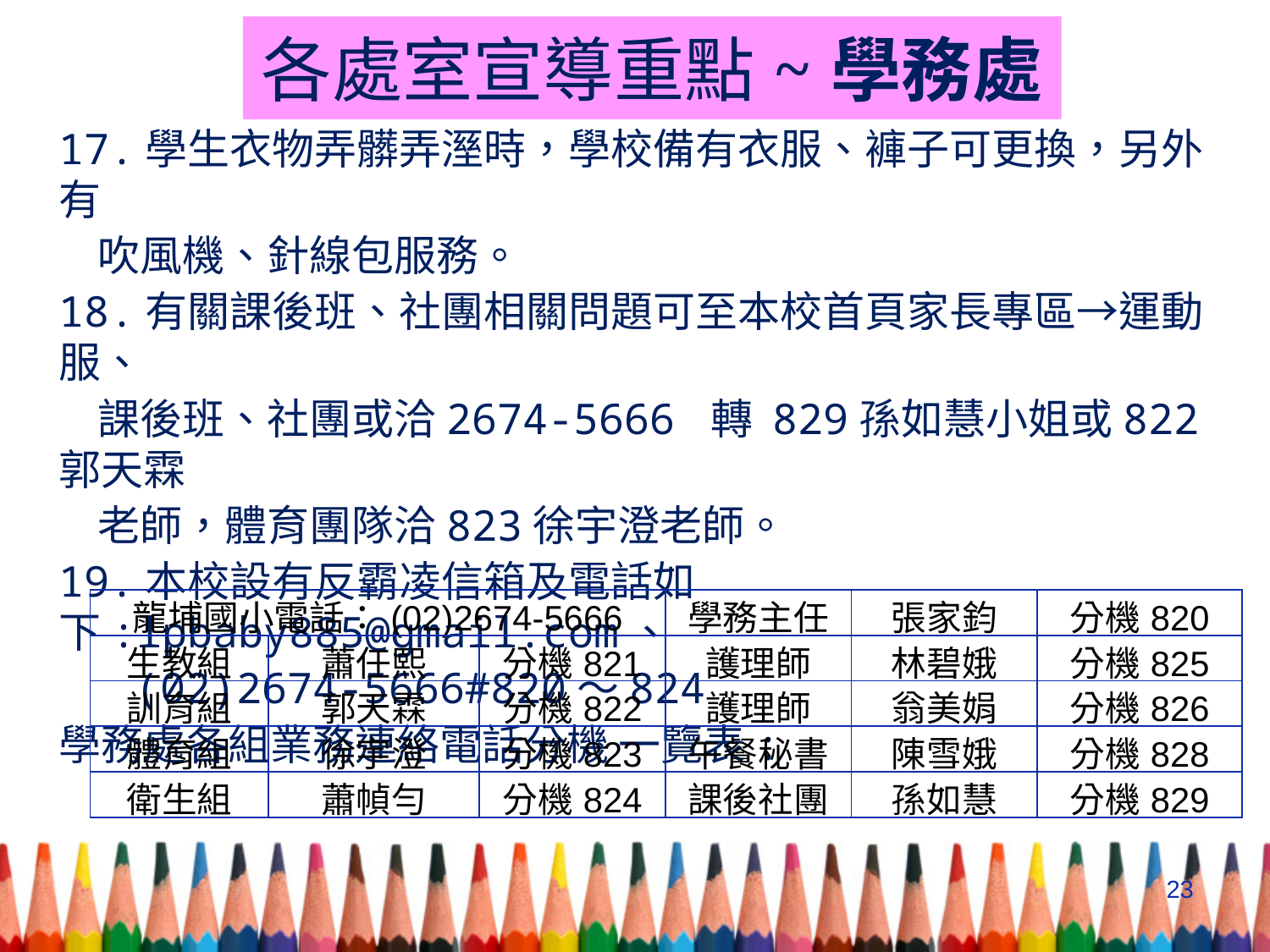

# 各處室宣導重點~學務處
17.學生衣物弄髒弄溼時，學校備有衣服、褲子可更換，另外有
   吹風機、針線包服務。
18.有關課後班、社團相關問題可至本校首頁家長專區→運動服、
   課後班、社團或洽2674-5666 轉 829孫如慧小姐或822郭天霖
   老師，體育團隊洽823徐宇澄老師。
19.本校設有反霸凌信箱及電話如下:lpbaby885@gmail.com、
   (02)2674-5666#820～824
學務處各組業務連絡電話分機 一覽表:

| 龍埔國小電話：(02)2674-5666 |  |  | 學務主任 | 張家鈞 | 分機820 |
| --- | --- | --- | --- | --- | --- |
| 生教組 | 蕭任熙 | 分機821 | 護理師 | 林碧娥 | 分機825 |
| 訓育組 | 郭天霖 | 分機822 | 護理師 | 翁美娟 | 分機826 |
| 體育組 | 徐宇澄 | 分機823 | 午餐秘書 | 陳雪娥 | 分機828 |
| 衛生組 | 蕭幀勻 | 分機824 | 課後社團 | 孫如慧 | 分機829 |
23